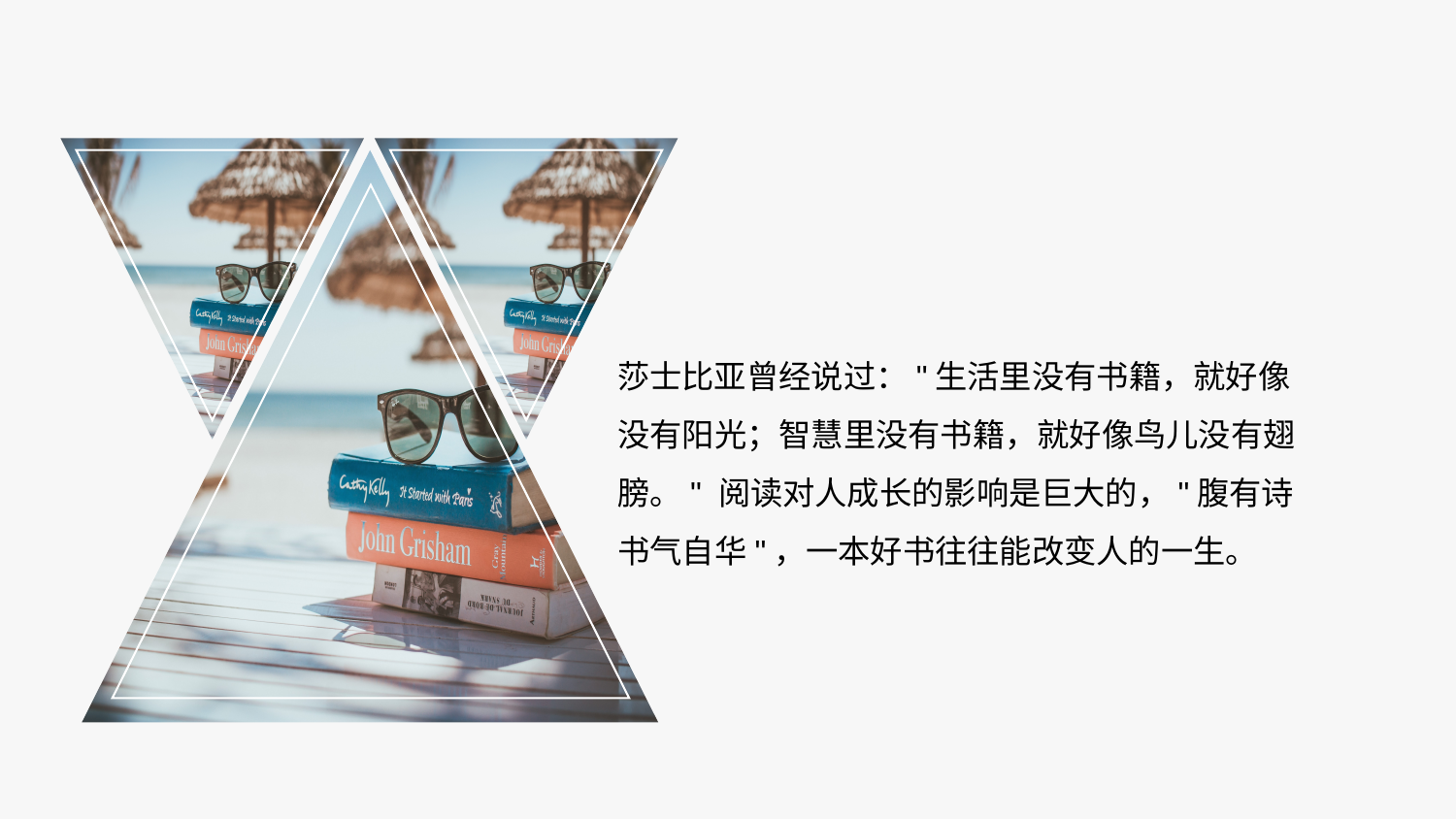

莎士比亚曾经说过："生活里没有书籍，就好像没有阳光；智慧里没有书籍，就好像鸟儿没有翅膀。" 阅读对人成长的影响是巨大的，"腹有诗书气自华"，一本好书往往能改变人的一生。